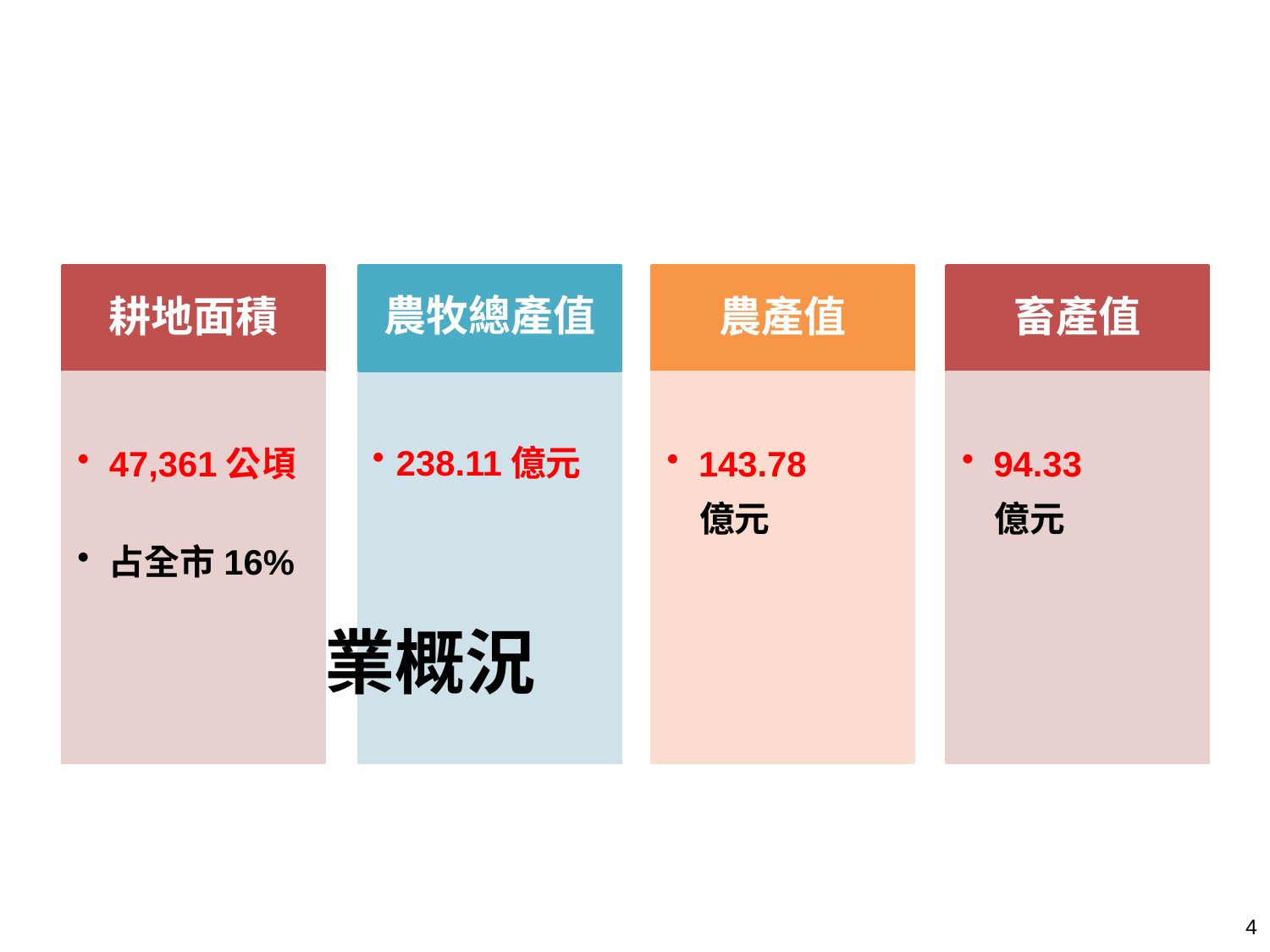

本市農業概況

耕地面積

農牧總產值

農產值

畜產值

47,361公頃

占全市16%

238.11億元

143.78
   億元

94.33
   億元
4